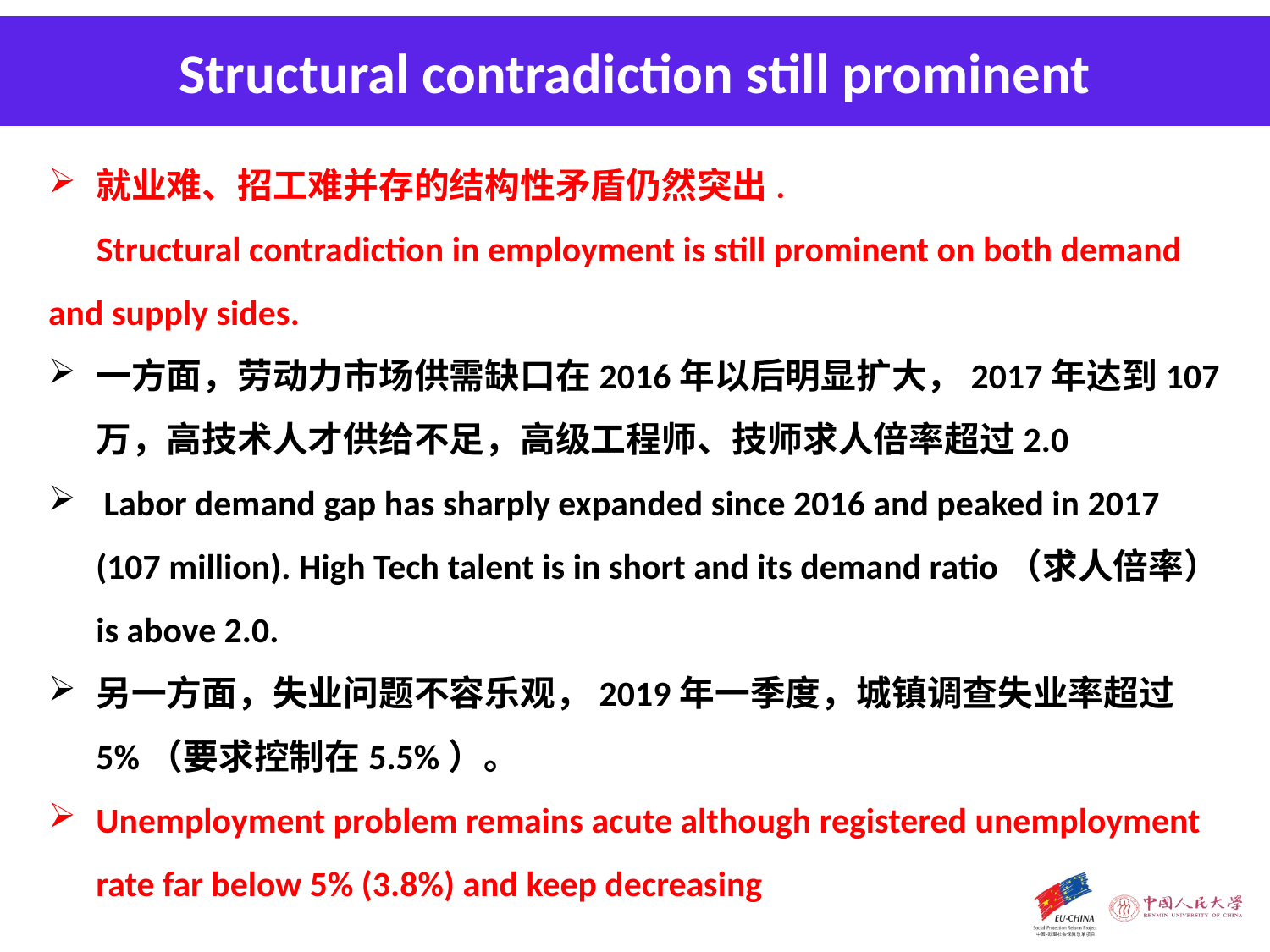

Structural contradiction still prominent
就业难、招工难并存的结构性矛盾仍然突出.
      Structural contradiction in employment is still prominent on both demand and supply sides.
一方面，劳动力市场供需缺口在2016年以后明显扩大，2017年达到107万，高技术人才供给不足，高级工程师、技师求人倍率超过2.0
 Labor demand gap has sharply expanded since 2016 and peaked in 2017 (107 million). High Tech talent is in short and its demand ratio（求人倍率） is above 2.0.
另一方面，失业问题不容乐观，2019年一季度，城镇调查失业率超过5%（要求控制在5.5%）。
Unemployment problem remains acute although registered unemployment rate far below 5% (3.8%) and keep decreasing